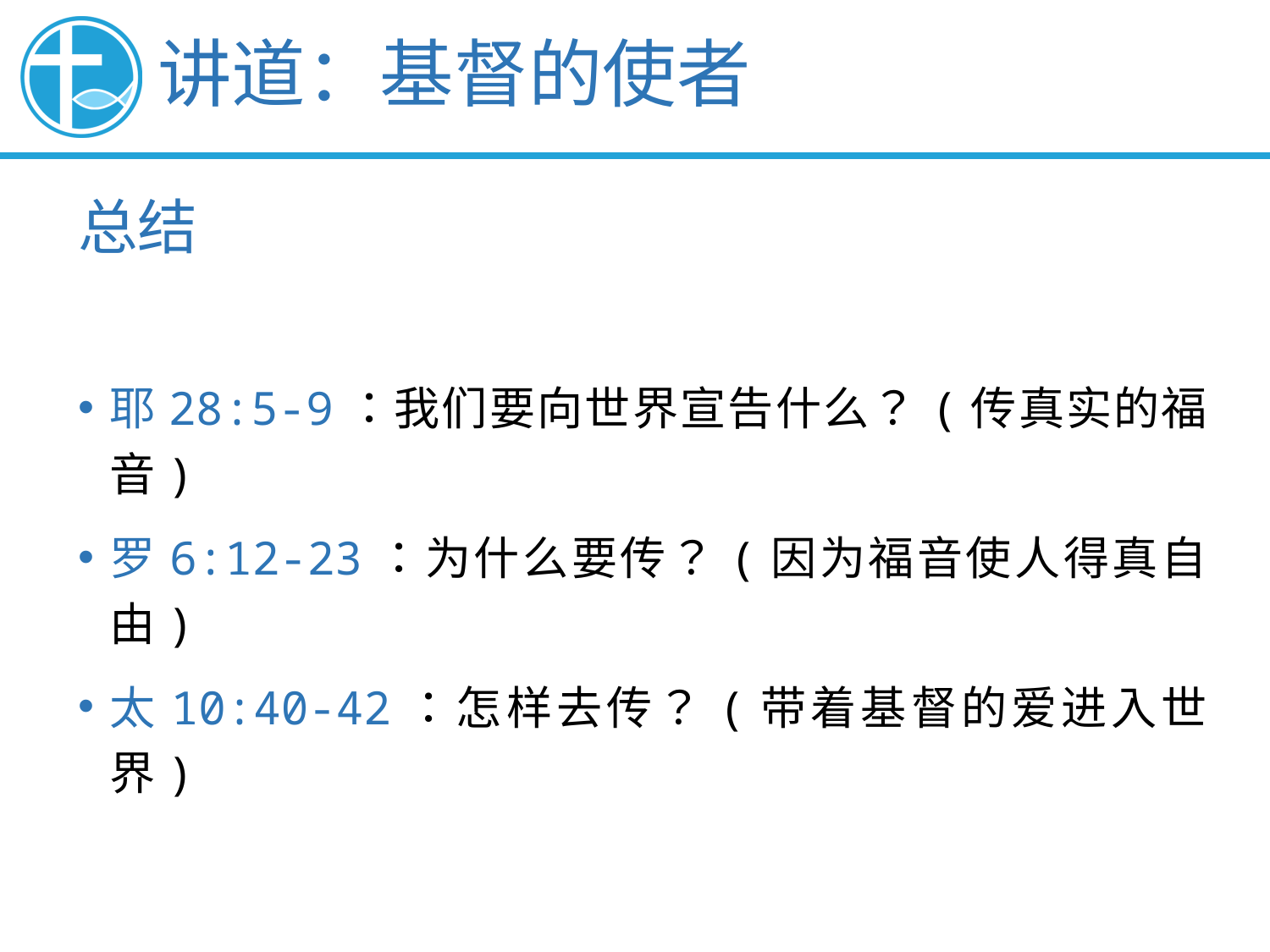

讲道：基督的使者
总结

耶28:5-9：我们要向世界宣告什么？(传真实的福音)
罗6:12-23：为什么要传？(因为福音使人得真自由)
太10:40-42：怎样去传？(带着基督的爱进入世界)